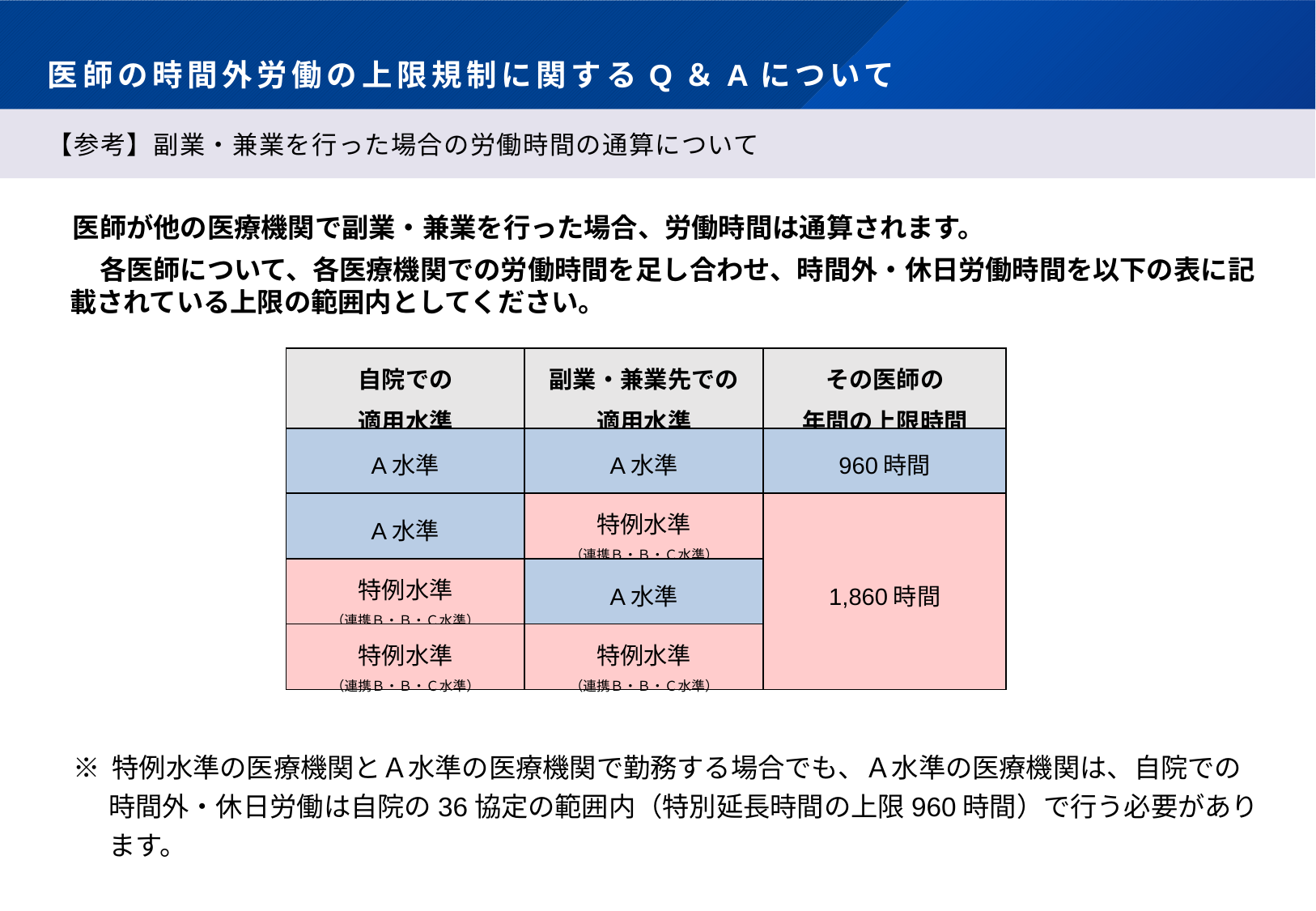

# 医師の時間外労働の上限規制に関するQ＆Aについて
【参考】副業・兼業を行った場合の労働時間の通算について
　医師が他の医療機関で副業・兼業を行った場合、労働時間は通算されます。
　　各医師について、各医療機関での労働時間を足し合わせ、時間外・休日労働時間を以下の表に記載されている上限の範囲内としてください。
| 自院での 適用水準 | 副業・兼業先での 適用水準 | その医師の 年間の上限時間 |
| --- | --- | --- |
| A水準 | A水準 | 960時間 |
| A水準 | 特例水準 （連携Ｂ・Ｂ・Ｃ水準） | 1,860時間 |
| 特例水準 （連携Ｂ・Ｂ・Ｃ水準） | A水準 | 1,860時間 |
| 特例水準 （連携Ｂ・Ｂ・Ｃ水準） | 特例水準 （連携Ｂ・Ｂ・Ｃ水準） | 1,860時間 |
※ 特例水準の医療機関とＡ水準の医療機関で勤務する場合でも、Ａ水準の医療機関は、自院での時間外・休日労働は自院の36協定の範囲内（特別延長時間の上限960時間）で行う必要があります。